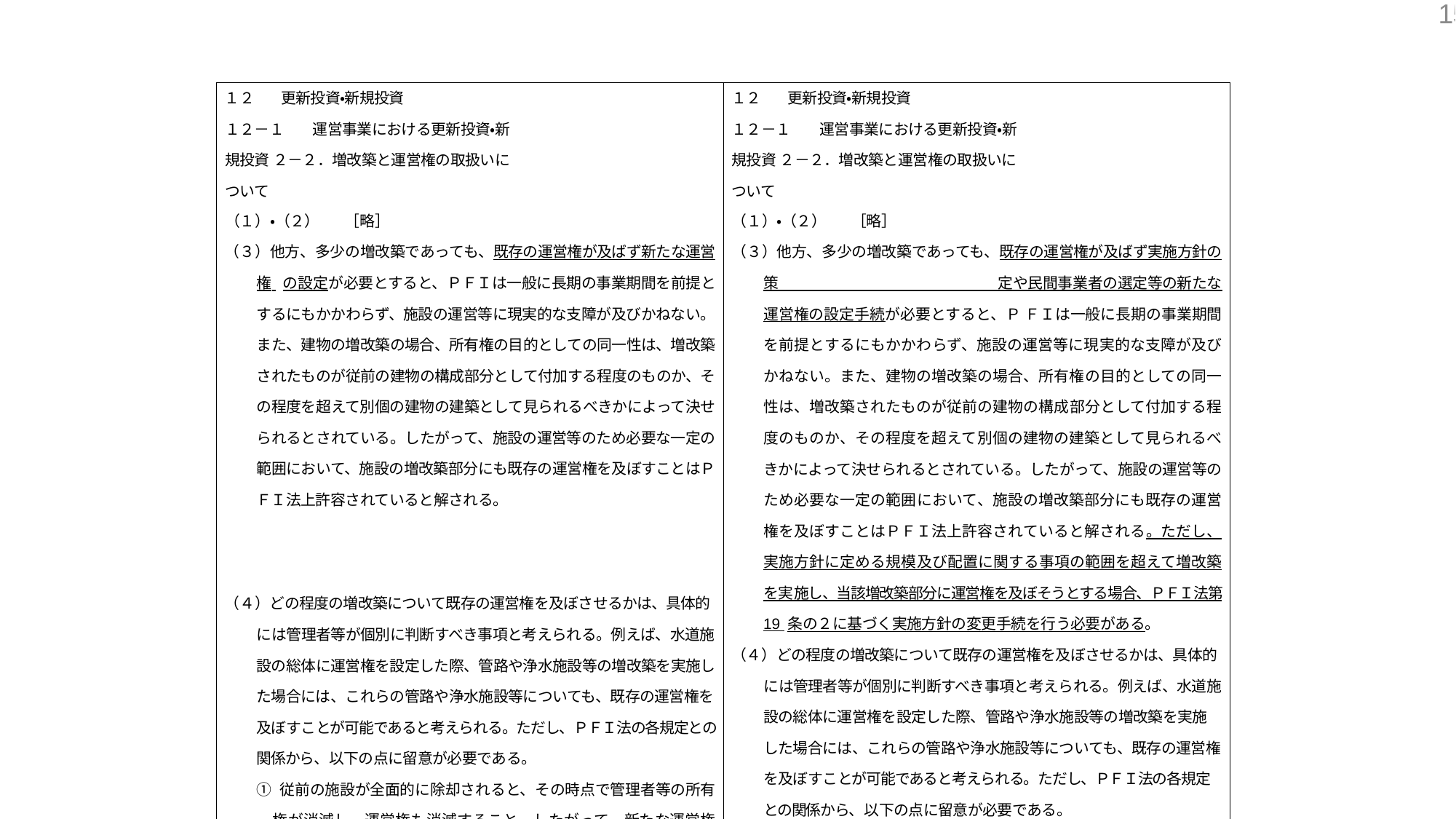

15
| １２ 更新投資・新規投資 １２－１ 運営事業における更新投資・新規投資 ２－２．増改築と運営権の取扱いについて （１）・（２） ［略］ （３）他方、多少の増改築であっても、既存の運営権が及ばず新たな運営権 の設定が必要とすると、ＰＦＩは一般に長期の事業期間を前提とするにもかかわらず、施設の運営等に現実的な支障が及びかねない。また、建物の増改築の場合、所有権の目的としての同一性は、増改築されたものが従前の建物の構成部分として付加する程度のものか、その程度を超えて別個の建物の建築として見られるべきかによって決せられるとされている。したがって、施設の運営等のため必要な一定の範囲において、施設の増改築部分にも既存の運営権を及ぼすことはＰＦＩ法上許容されていると解される。 （４）どの程度の増改築について既存の運営権を及ぼさせるかは、具体的には管理者等が個別に判断すべき事項と考えられる。例えば、水道施設の総体に運営権を設定した際、管路や浄水施設等の増改築を実施した場合には、これらの管路や浄水施設等についても、既存の運営権を及ぼすことが可能であると考えられる。ただし、ＰＦＩ法の各規定との関係から、以下の点に留意が必要である。 ① 従前の施設が全面的に除却されると、その時点で管理者等の所有権が消滅し、運営権も消滅すること。したがって、新たな運営権の設定が必要であること。 ② 施設の位置の変更や施設の平面的規模の大幅な拡大などにより、そ | １２ 更新投資・新規投資 １２－１ 運営事業における更新投資・新規投資 ２－２．増改築と運営権の取扱いについて （１）・（２） ［略］ （３）他方、多少の増改築であっても、既存の運営権が及ばず実施方針の策 定や民間事業者の選定等の新たな運営権の設定手続が必要とすると、Ｐ ＦＩは一般に長期の事業期間を前提とするにもかかわらず、施設の運営等に現実的な支障が及びかねない。また、建物の増改築の場合、所有権の目的としての同一性は、増改築されたものが従前の建物の構成部分として付加する程度のものか、その程度を超えて別個の建物の建築として見られるべきかによって決せられるとされている。したがって、施設の運営等のため必要な一定の範囲において、施設の増改築部分にも既存の運営権を及ぼすことはＰＦＩ法上許容されていると解される。ただし、実施方針に定める規模及び配置に関する事項の範囲を超えて増改築を実施し、当該増改築部分に運営権を及ぼそうとする場合、ＰＦＩ法第 19 条の２に基づく実施方針の変更手続を行う必要がある。 （４）どの程度の増改築について既存の運営権を及ぼさせるかは、具体的には管理者等が個別に判断すべき事項と考えられる。例えば、水道施設の総体に運営権を設定した際、管路や浄水施設等の増改築を実施した場合には、これらの管路や浄水施設等についても、既存の運営権を及ぼすことが可能であると考えられる。ただし、ＰＦＩ法の各規定との関係から、以下の点に留意が必要である。 ① 従前の施設が全面的に除却されると、その時点で管理者等の所有権が消滅し、運営権も消滅すること。したがって、実施方針の策定や民 間事業者の選定等の新たな運営権の設定手続が必要であること。 ② 施設の位置の変更や施設の平面的規模の大幅な拡大などにより、そ |
| --- | --- |